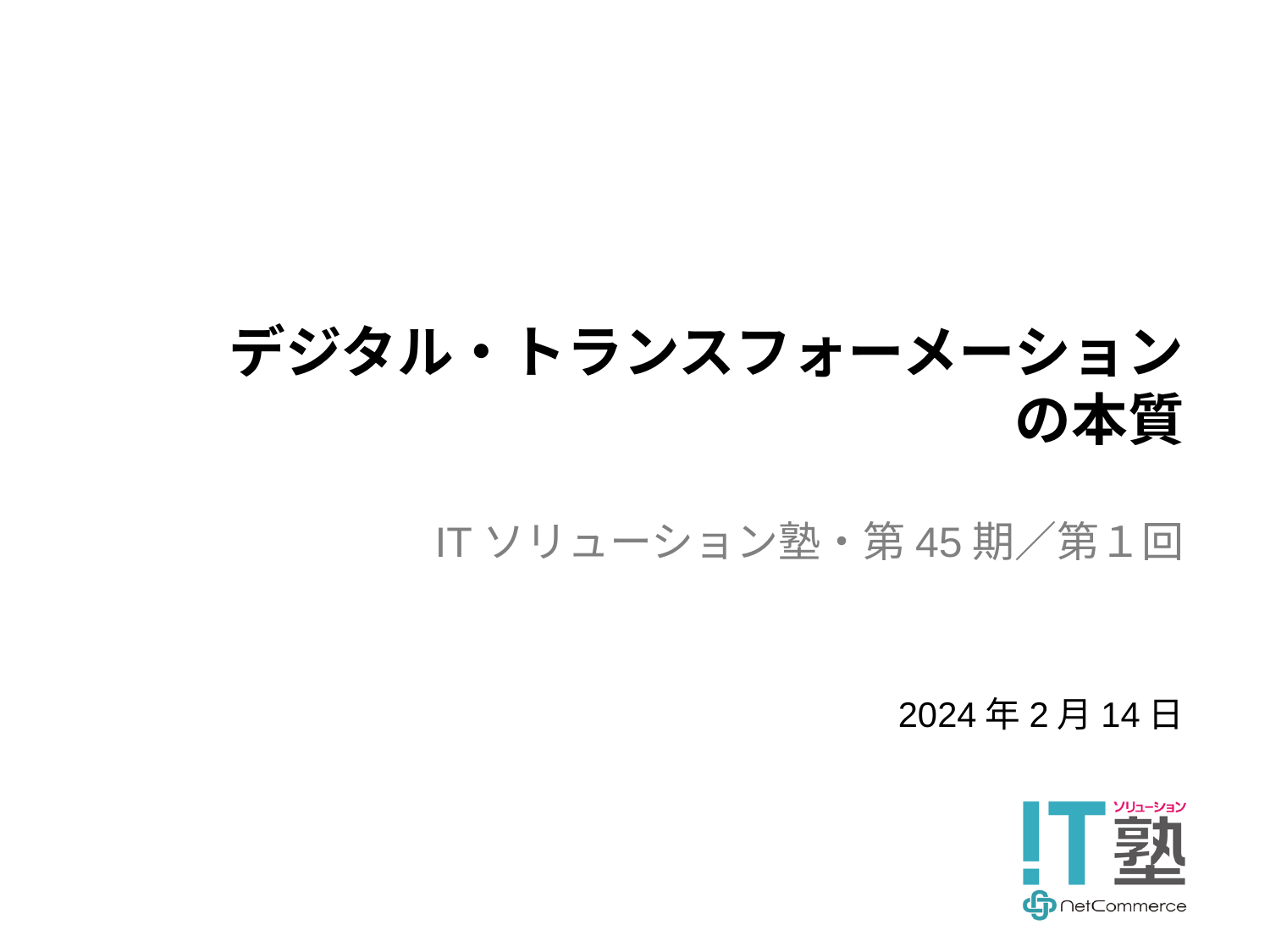

デジタル・トランスフォーメーション
の本質
ITソリューション塾・第45期／第１回
2024年2月14日